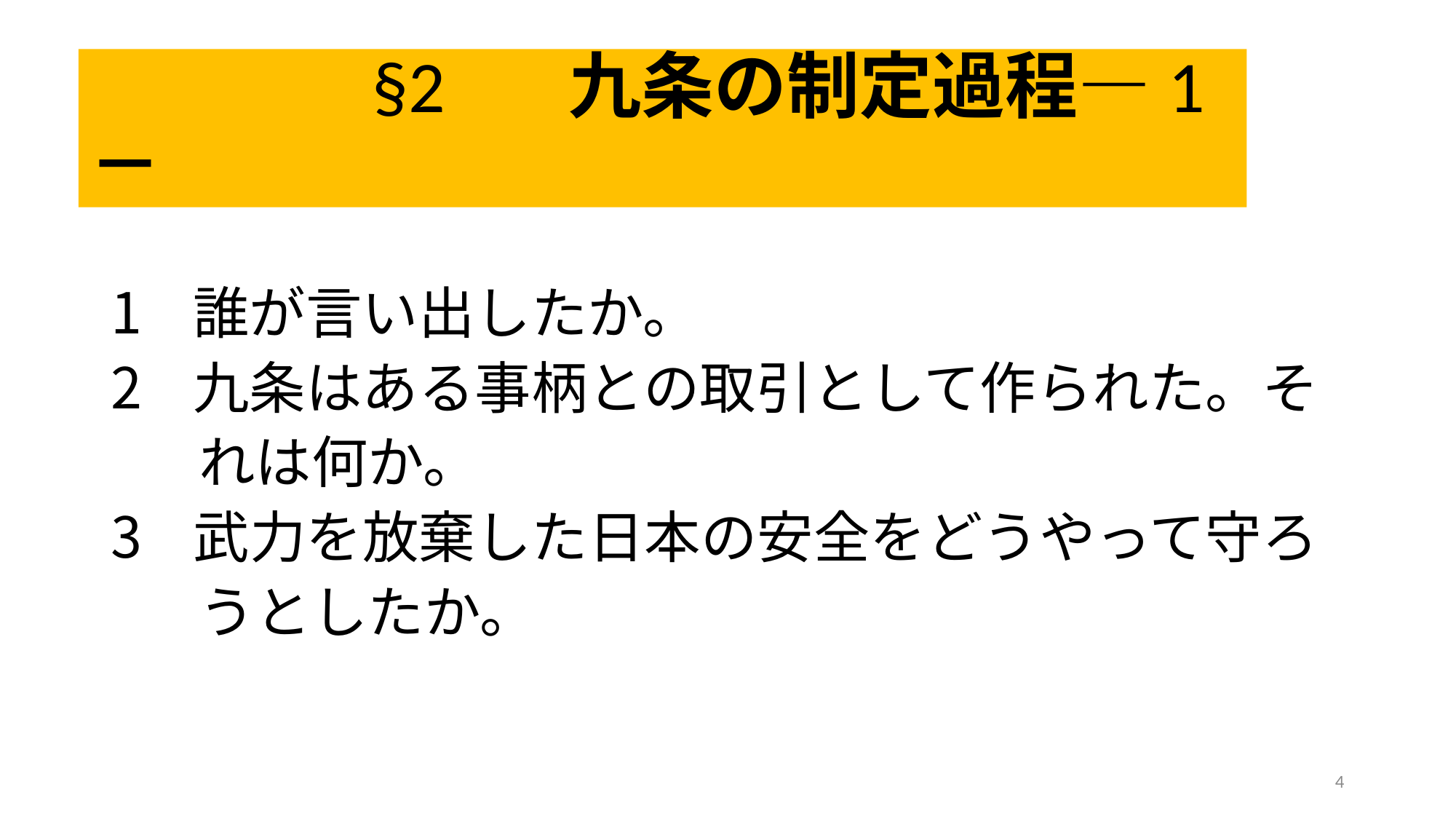

# §2 　 九条の制定過程―1－

 誰が言い出したか。
 九条はある事柄との取引として作られた。そ
      れは何か。
武力を放棄した日本の安全をどうやって守ろ
      うとしたか。
4